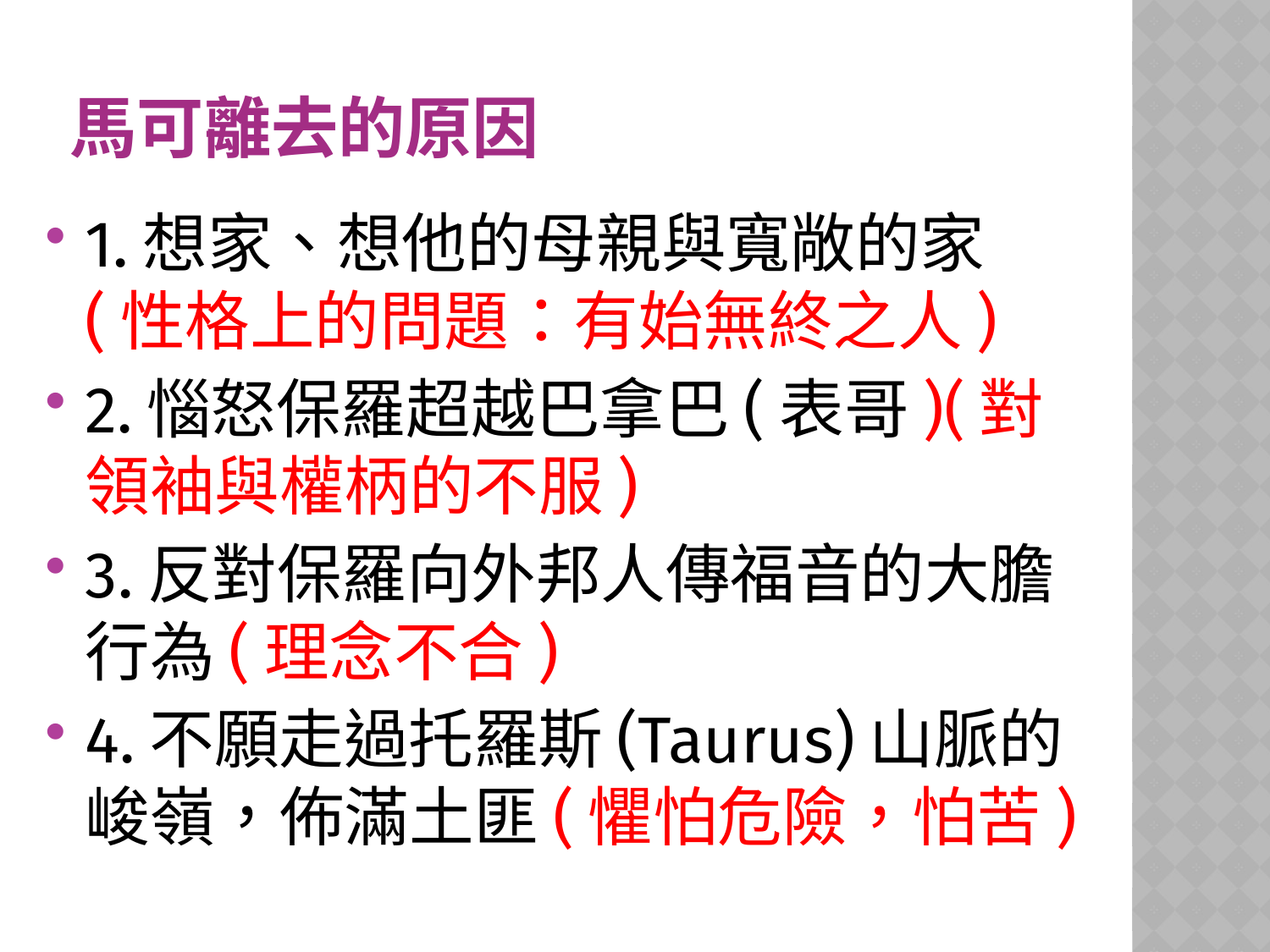

# 馬可離去的原因
1.想家、想他的母親與寬敞的家(性格上的問題：有始無終之人)
2.惱怒保羅超越巴拿巴(表哥)(對領袖與權柄的不服)
3.反對保羅向外邦人傳福音的大膽行為(理念不合)
4.不願走過托羅斯(Taurus)山脈的峻嶺，佈滿土匪(懼怕危險，怕苦)